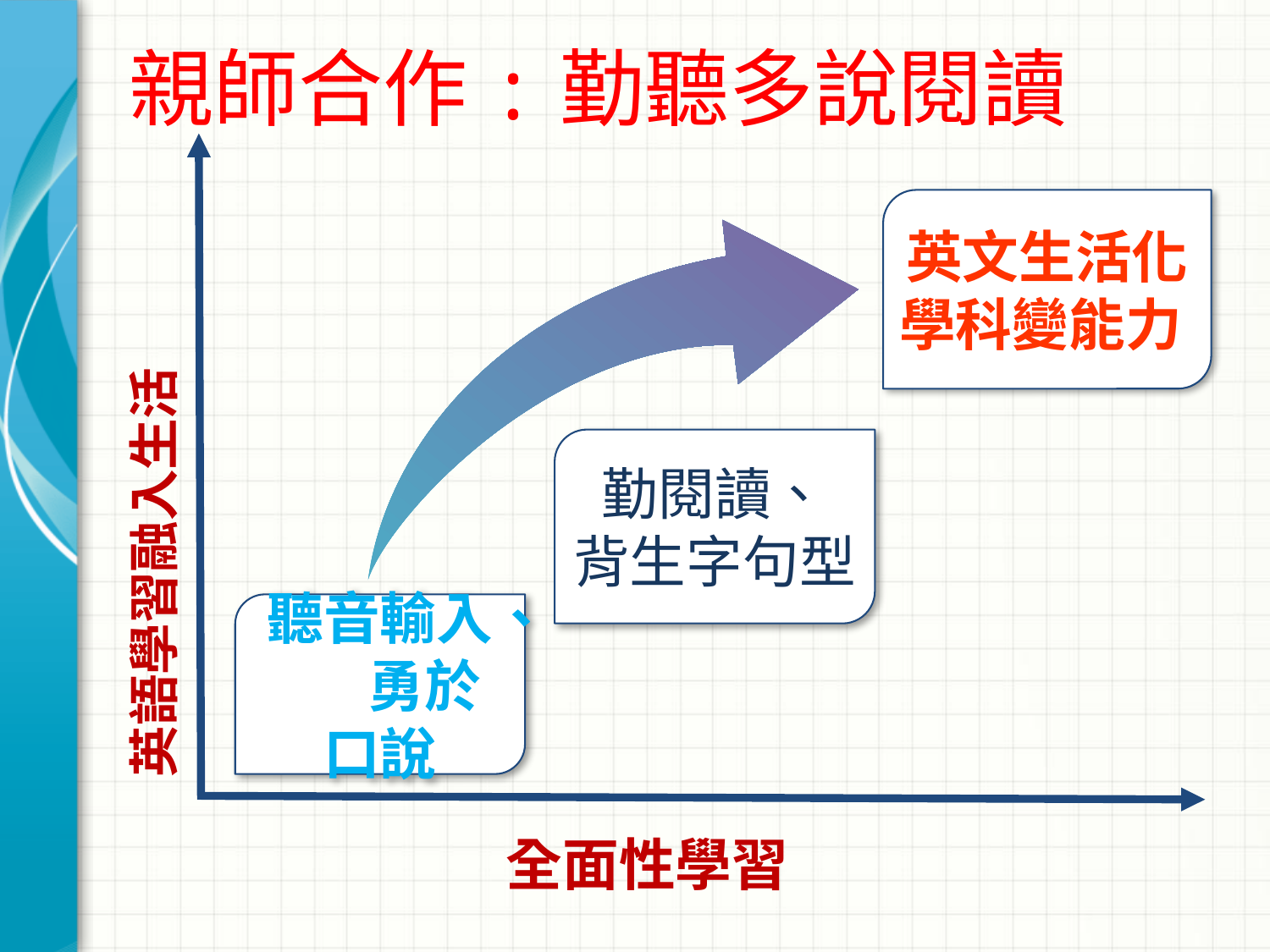

# 親師合作:勤聽多說閱讀

英文生活化
學科變能力

勤閱讀、 背生字句型
英語學習融入生活

聽音輸入、       勇於口說

全面性學習